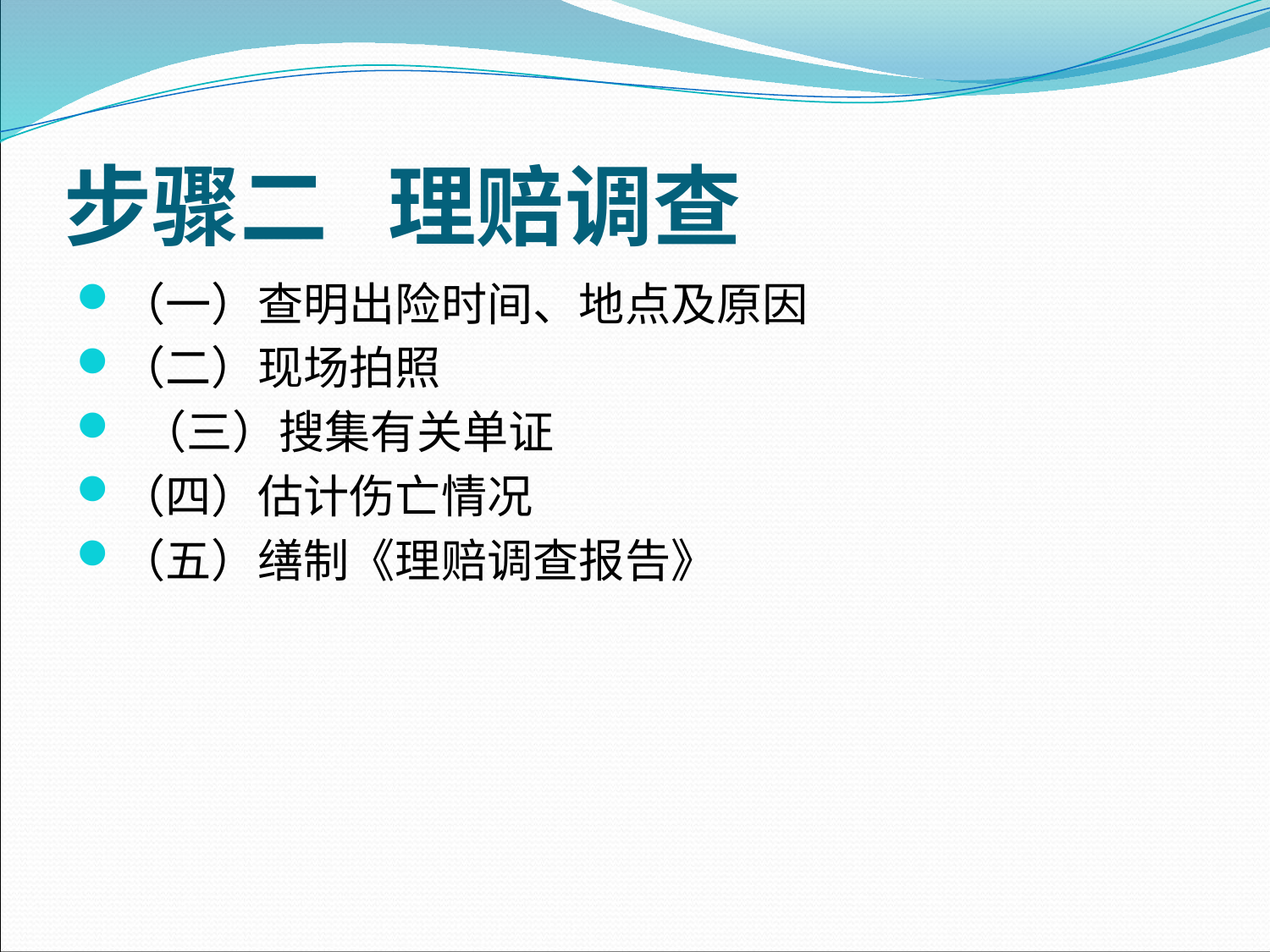

# 步骤二   理赔调查
（一）查明出险时间、地点及原因
（二）现场拍照
 （三）搜集有关单证
（四）估计伤亡情况
（五）缮制《理赔调查报告》